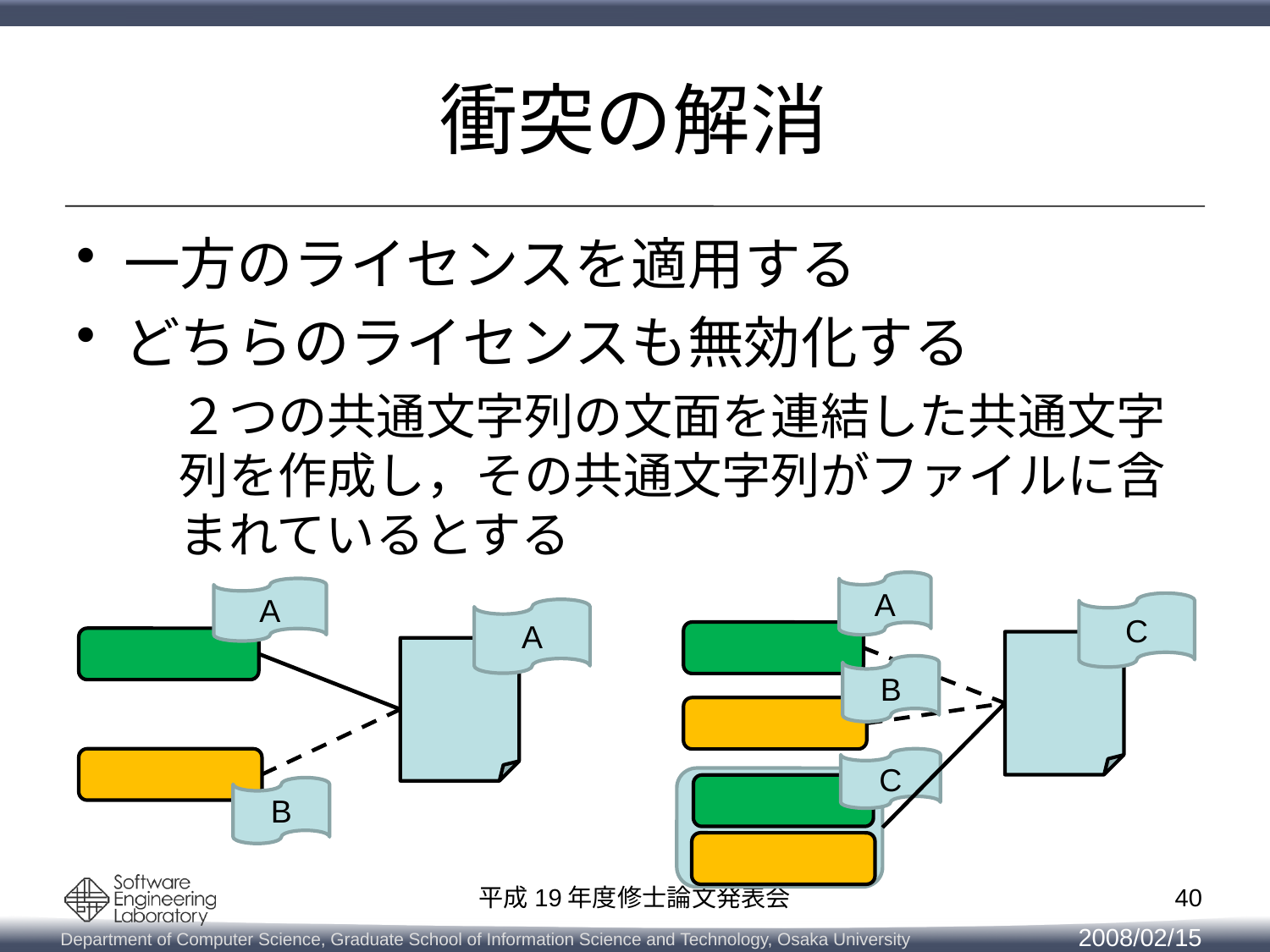

# 衝突の解消
一方のライセンスを適用する
どちらのライセンスも無効化する
	２つの共通文字列の文面を連結した共通文字列を作成し，その共通文字列がファイルに含まれているとする
A
A
C
A

B

C

B

40
平成19年度修士論文発表会
2008/02/15